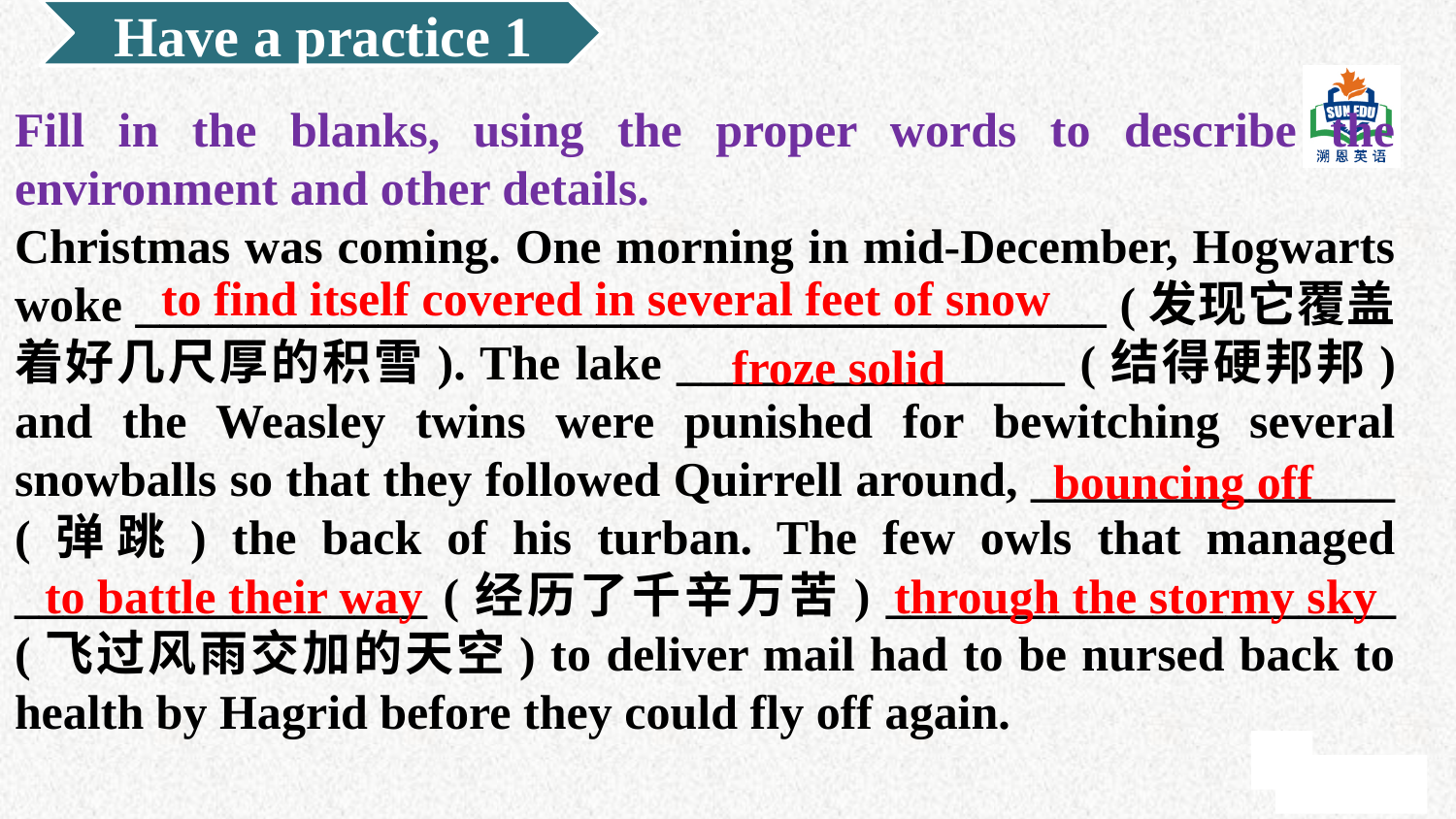

Have a practice 1

Fill in the blanks, using the proper words to describe the environment and other details.
Christmas was coming. One morning in mid-December, Hogwarts woke ________________________________________ (发现它覆盖着好几尺厚的积雪). The lake ________________ (结得硬邦邦) and the Weasley twins were punished for bewitching several snowballs so that they followed Quirrell around, _______________ (弹跳) the back of his turban. The few owls that managed _________________ (经历了千辛万苦) _____________________ (飞过风雨交加的天空) to deliver mail had to be nursed back to health by Hagrid before they could fly off again.
to find itself covered in several feet of snow
froze solid
bouncing off
to battle their way
through the stormy sky